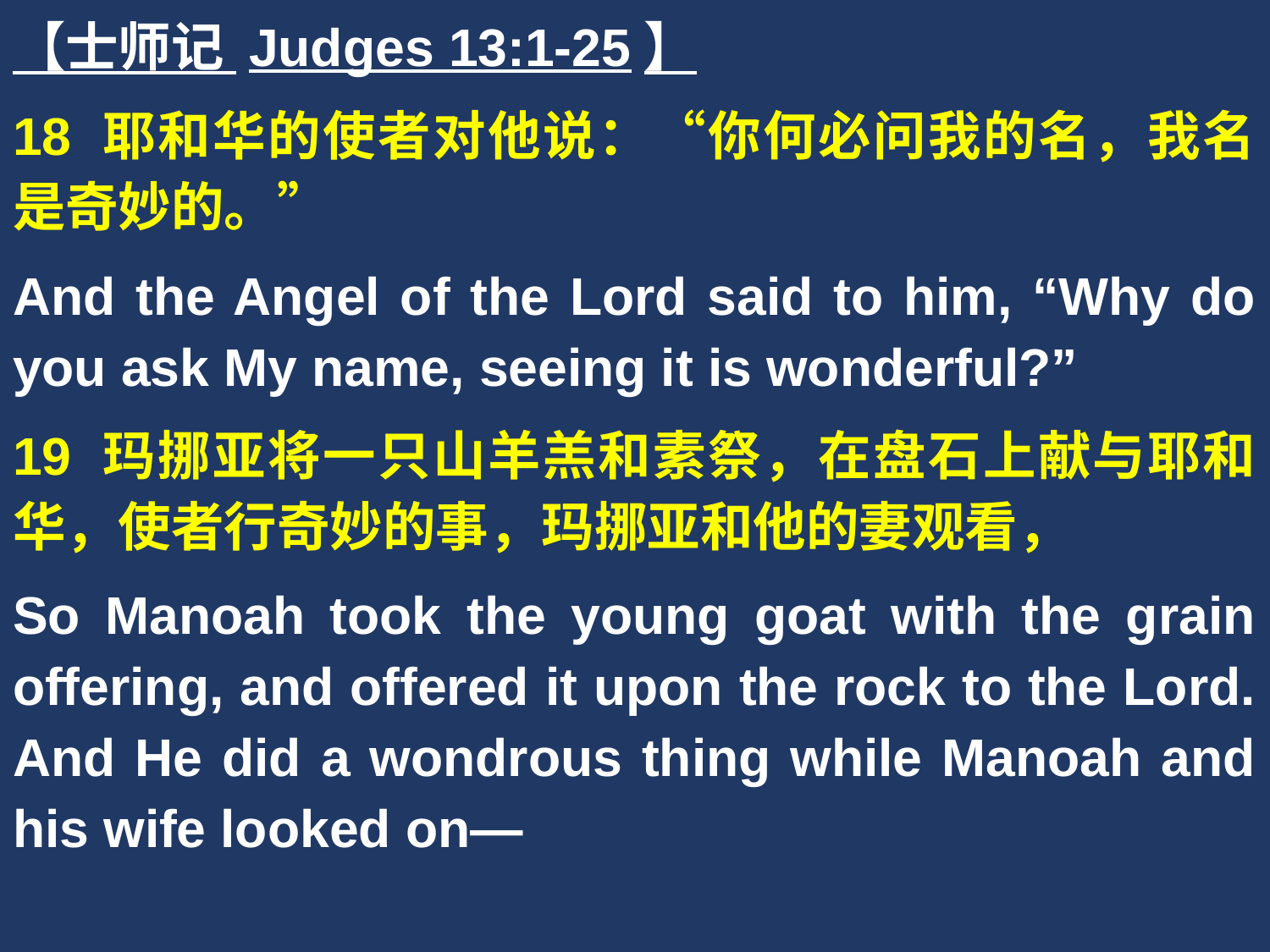

【士师记 Judges 13:1-25】
18 耶和华的使者对他说：“你何必问我的名，我名是奇妙的。”
And the Angel of the Lord said to him, “Why do you ask My name, seeing it is wonderful?”
19 玛挪亚将一只山羊羔和素祭，在盘石上献与耶和华，使者行奇妙的事，玛挪亚和他的妻观看，
So Manoah took the young goat with the grain offering, and offered it upon the rock to the Lord. And He did a wondrous thing while Manoah and his wife looked on—